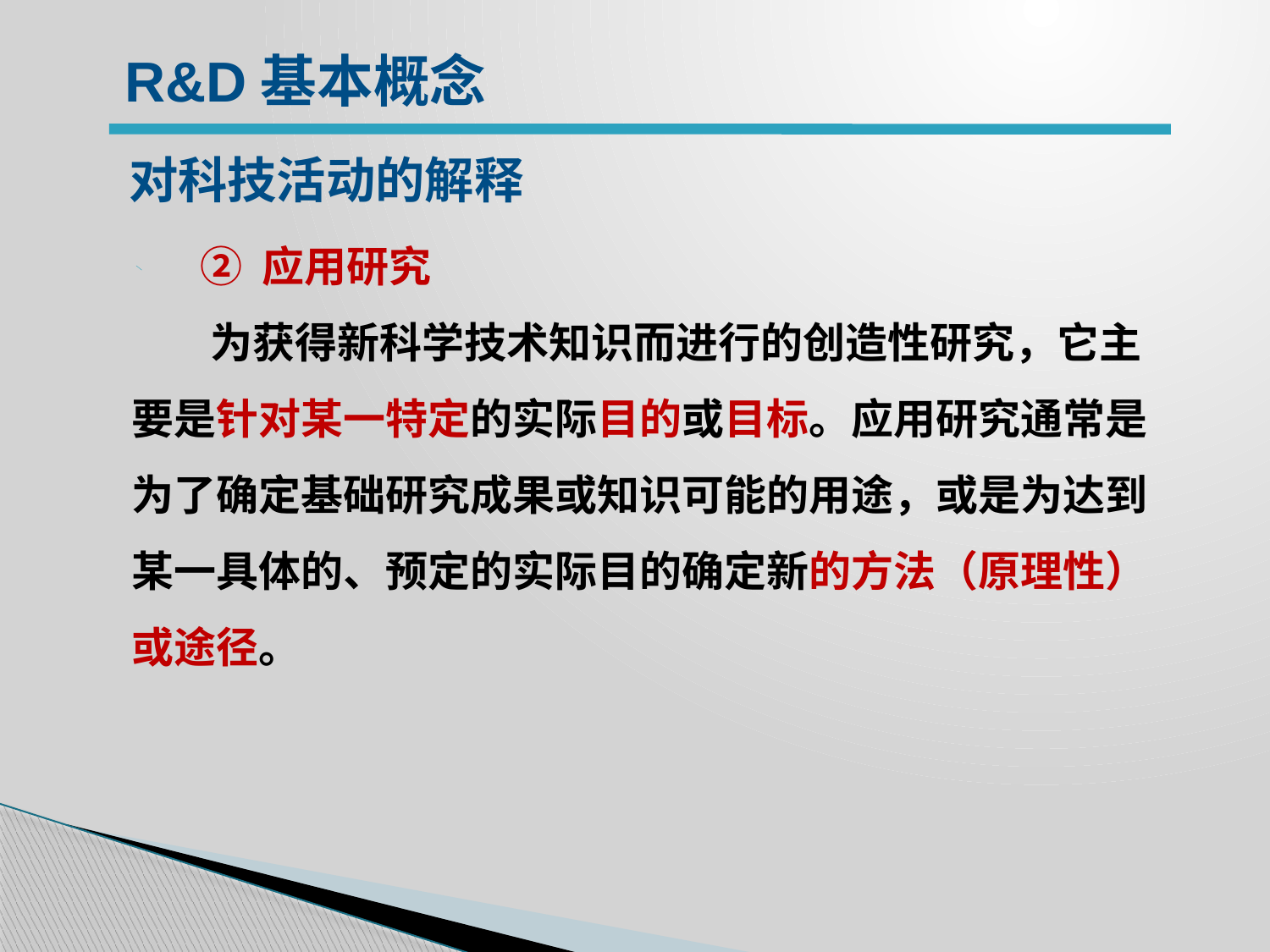

R&D基本概念
对科技活动的解释
  ② 应用研究
  为获得新科学技术知识而进行的创造性研究，它主要是针对某一特定的实际目的或目标。应用研究通常是为了确定基础研究成果或知识可能的用途，或是为达到某一具体的、预定的实际目的确定新的方法（原理性）或途径。